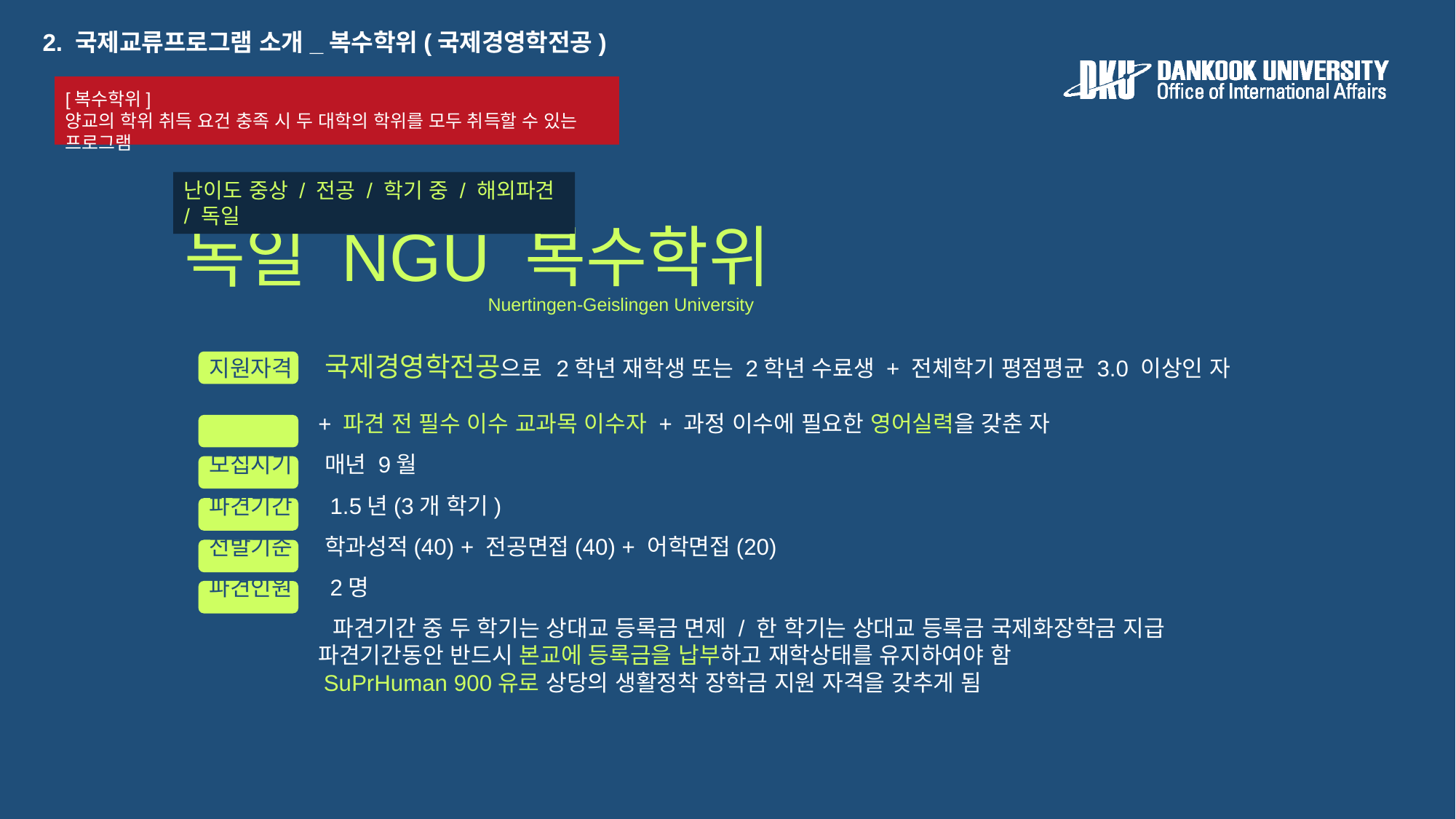

2. 국제교류프로그램 소개_복수학위(국제경영학전공)

[복수학위]
양교의 학위 취득 요건 충족 시 두 대학의 학위를 모두 취득할 수 있는 프로그램
난이도 중상 / 전공 / 학기 중 / 해외파견 / 독일
# 독일 NGU 복수학위
 Nuertingen-Geislingen University

지원자격     국제경영학전공으로 2학년 재학생 또는 2학년 수료생 + 전체학기 평점평균 3.0 이상인 자
	+ 파견 전 필수 이수 교과목 이수자 + 과정 이수에 필요한 영어실력을 갖춘 자
모집시기     매년 9월
파견기간     1.5년(3개 학기)
선발기준     학과성적(40) + 전공면접(40) + 어학면접(20)
파견인원     2명
 비    고       파견기간 중 두 학기는 상대교 등록금 면제 / 한 학기는 상대교 등록금 국제화장학금 지급
       	파견기간동안 반드시 본교에 등록금을 납부하고 재학상태를 유지하여야 함
                  SuPrHuman 900유로 상당의 생활정착 장학금 지원 자격을 갖추게 됨